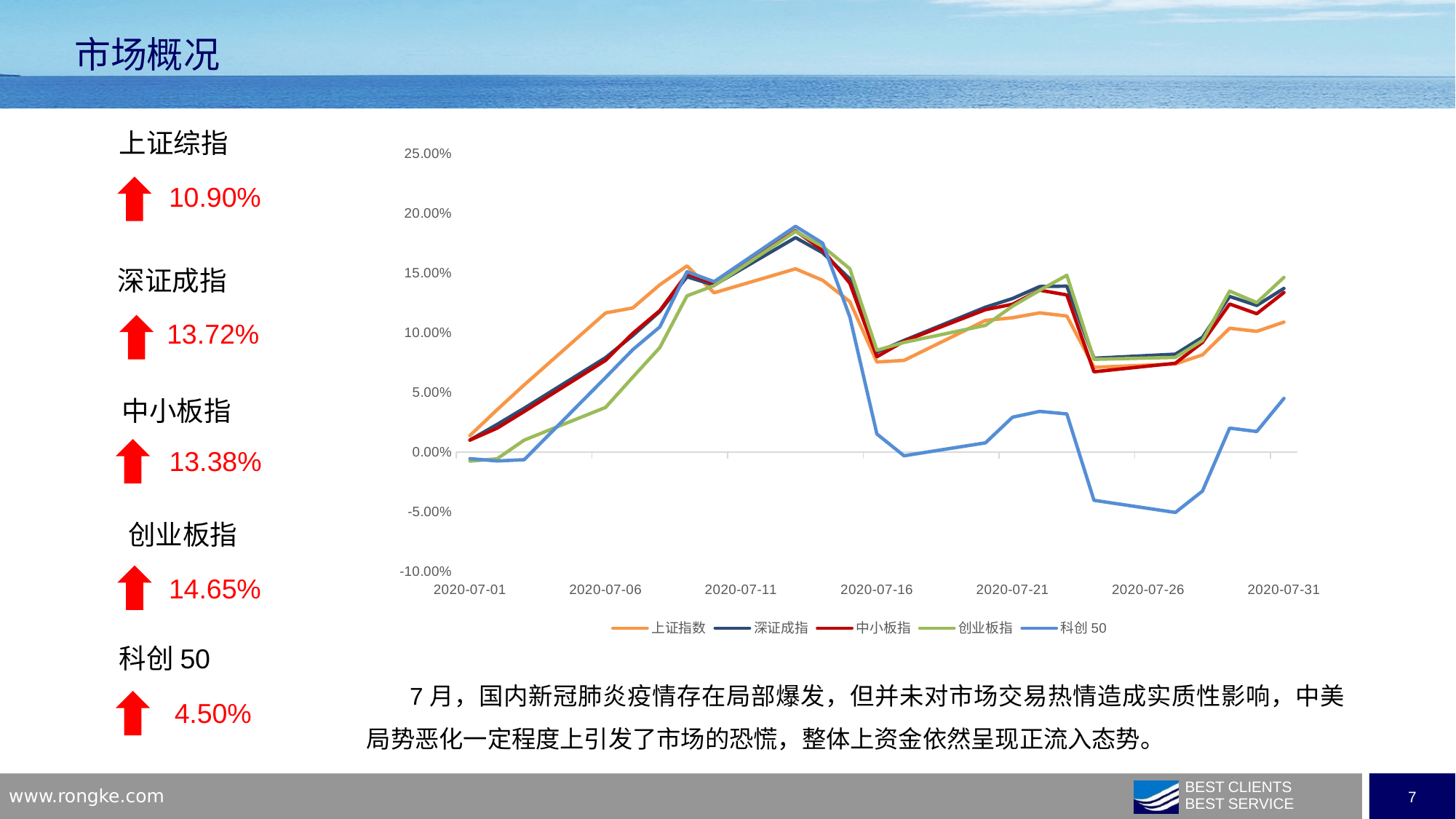

市场概况
上证综指

[unsupported chart]

10.90%

深证成指
13.72%

中小板指
13.38%

创业板指

14.65%
科创50
7月，国内新冠肺炎疫情存在局部爆发，但并未对市场交易热情造成实质性影响，中美局势恶化一定程度上引发了市场的恐慌，整体上资金依然呈现正流入态势。

4.50%